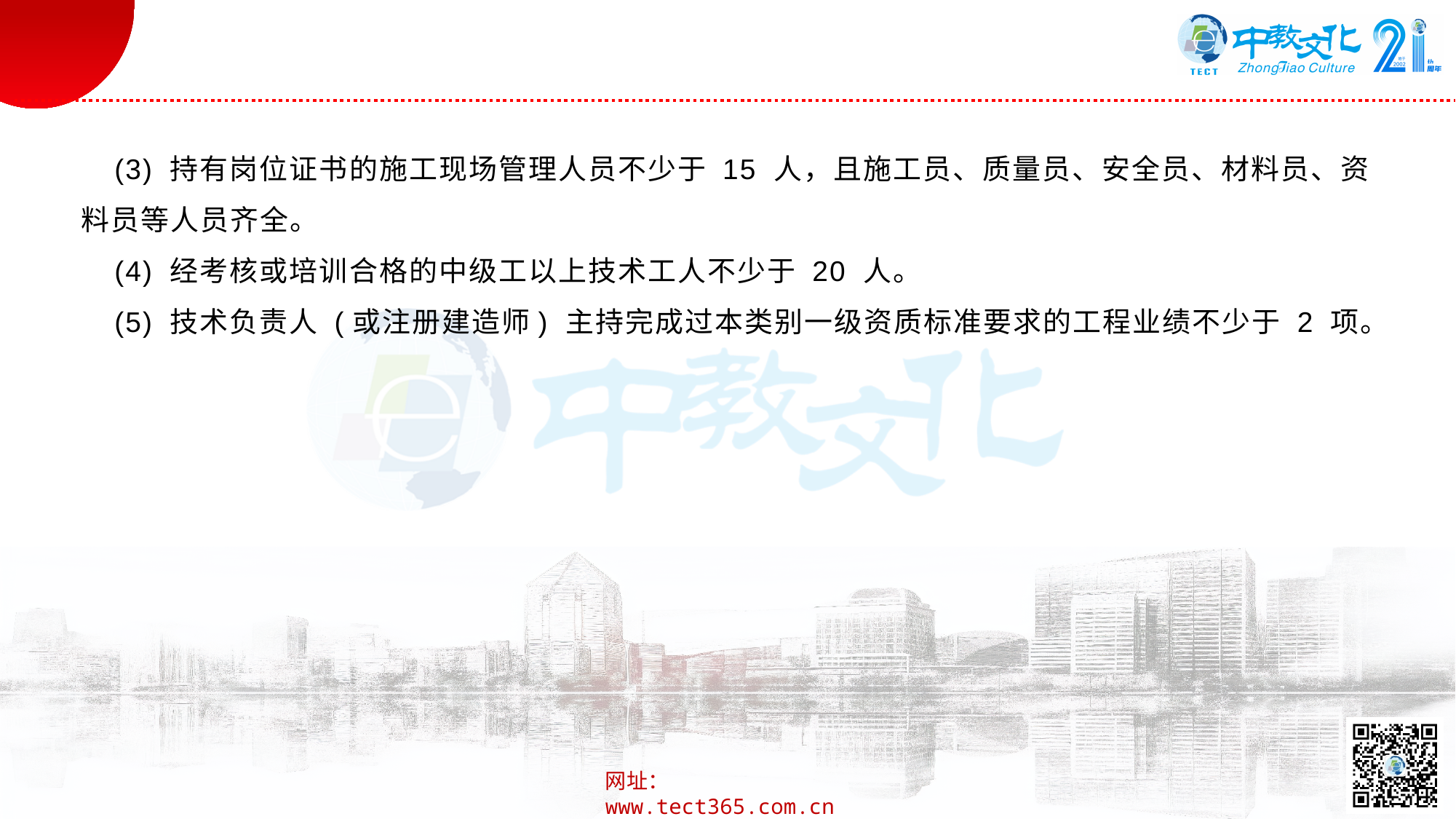

(3) 持有岗位证书的施工现场管理人员不少于 15 人，且施工员、质量员、安全员、材料员、资料员等人员齐全。
(4) 经考核或培训合格的中级工以上技术工人不少于 20 人。
(5) 技术负责人 (或注册建造师) 主持完成过本类别一级资质标准要求的工程业绩不少于 2 项。